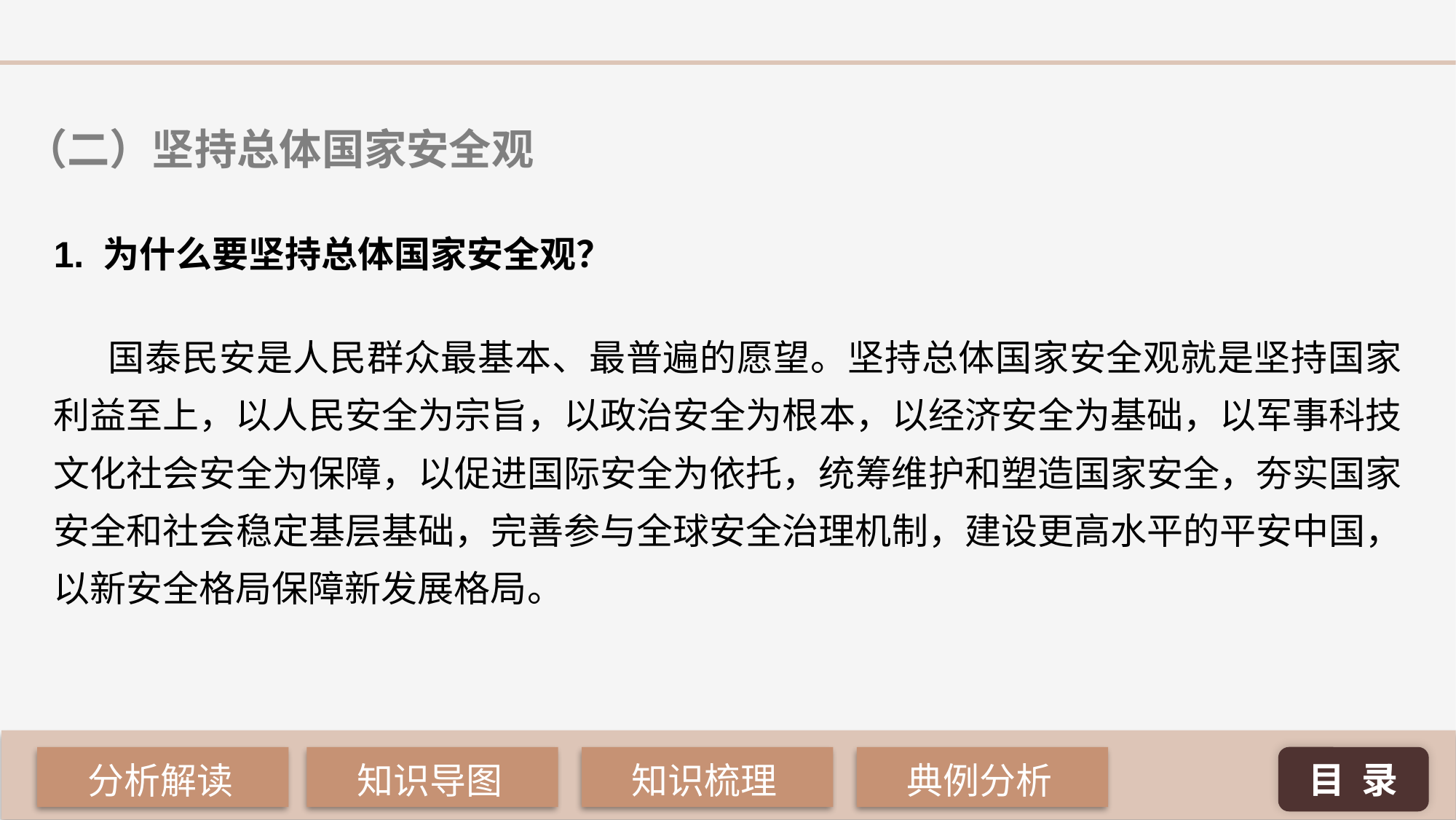

（二）坚持总体国家安全观
1. 为什么要坚持总体国家安全观？
国泰民安是人民群众最基本、最普遍的愿望。坚持总体国家安全观就是坚持国家利益至上，以人民安全为宗旨，以政治安全为根本，以经济安全为基础，以军事科技文化社会安全为保障，以促进国际安全为依托，统筹维护和塑造国家安全，夯实国家安全和社会稳定基层基础，完善参与全球安全治理机制，建设更高水平的平安中国，以新安全格局保障新发展格局。